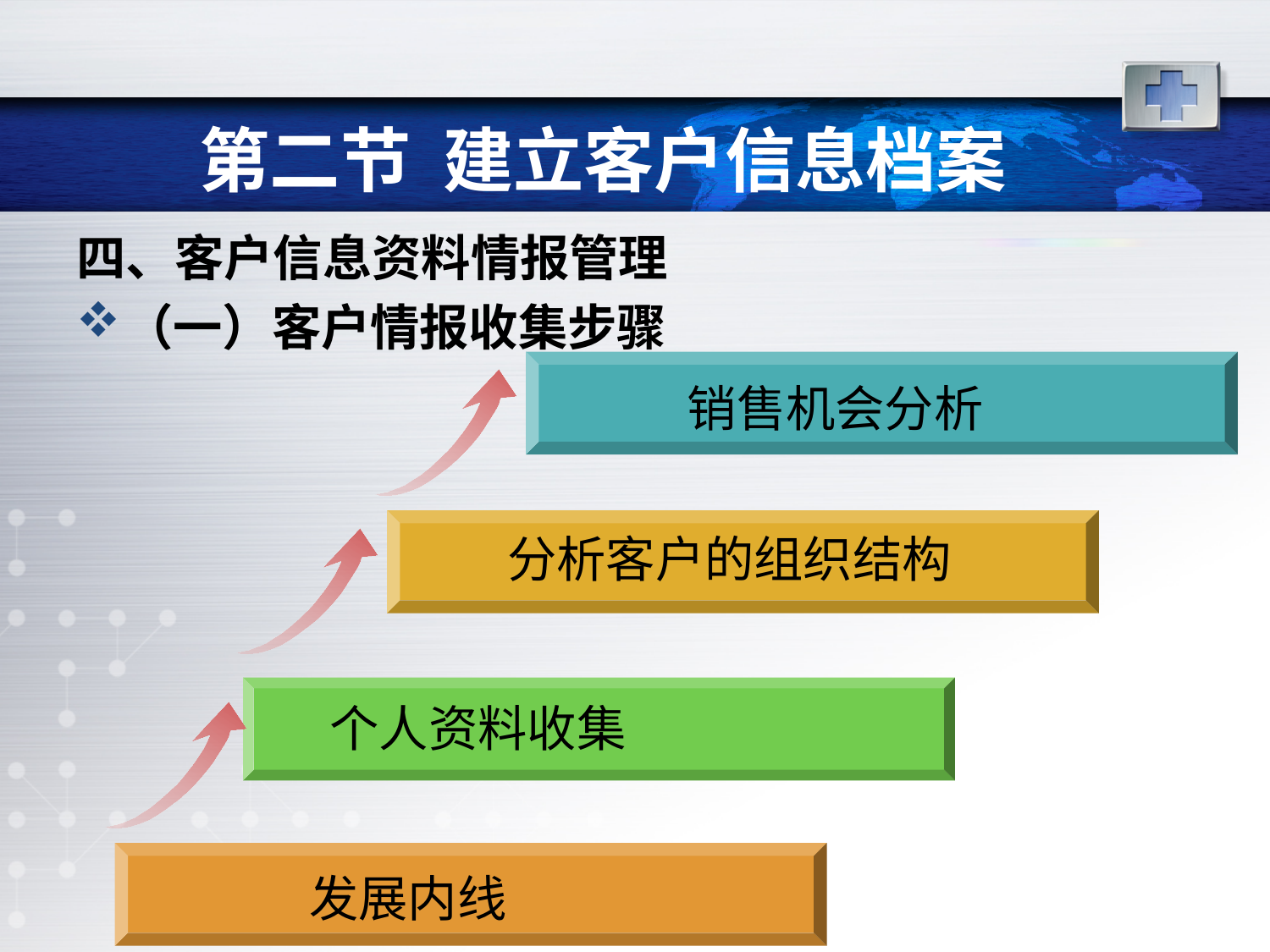

# 第二节  建立客户信息档案
四、客户信息资料情报管理
（一）客户情报收集步骤

销售机会分析

分析客户的组织结构

个人资料收集

发展内线